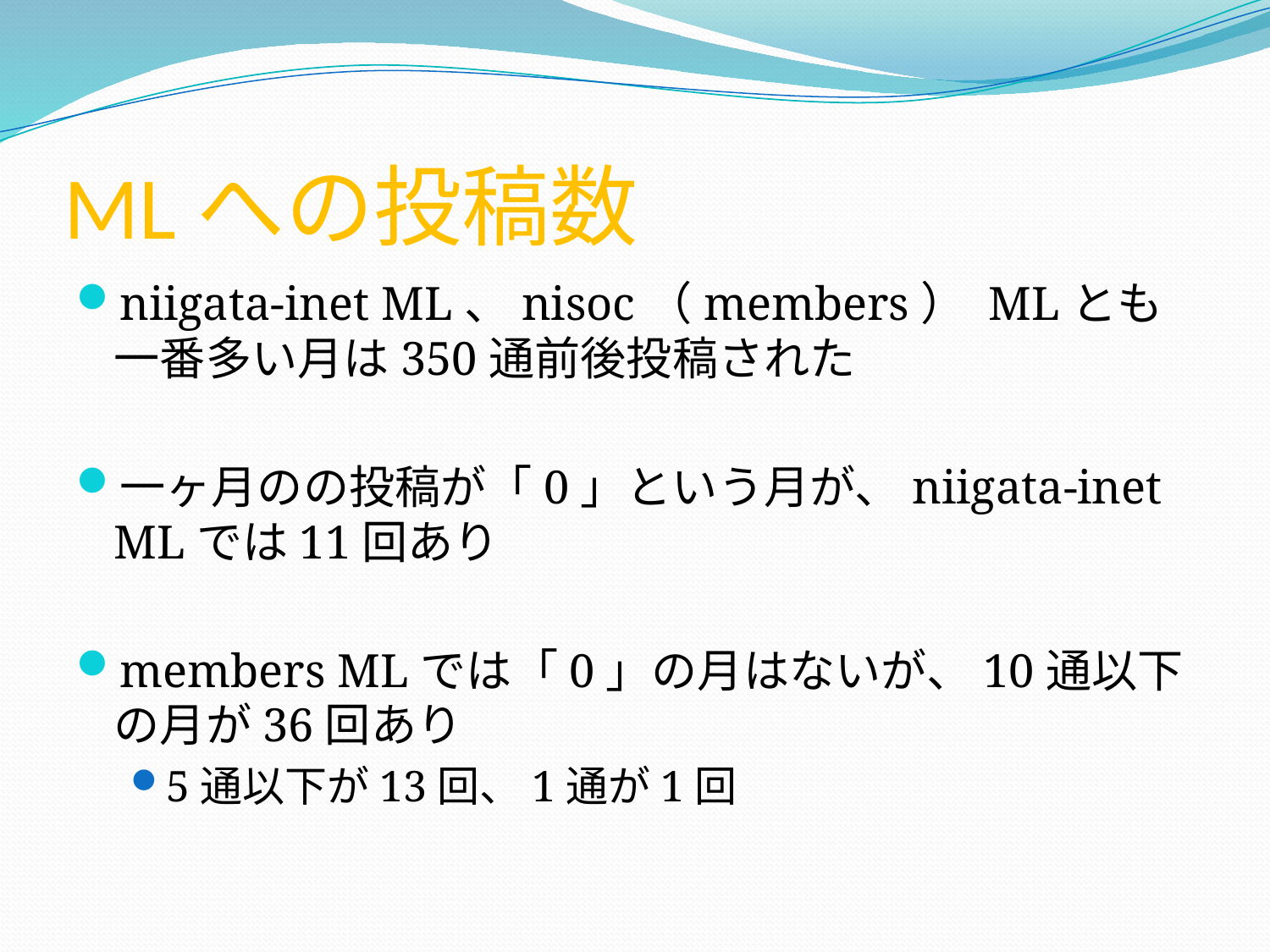

# MLへの投稿数
niigata-inet ML、nisoc（members） MLとも一番多い月は350通前後投稿された

一ヶ月のの投稿が「0」という月が、niigata-inet MLでは11回あり

members MLでは「0」の月はないが、10通以下の月が36回あり
5通以下が13回、1通が1回